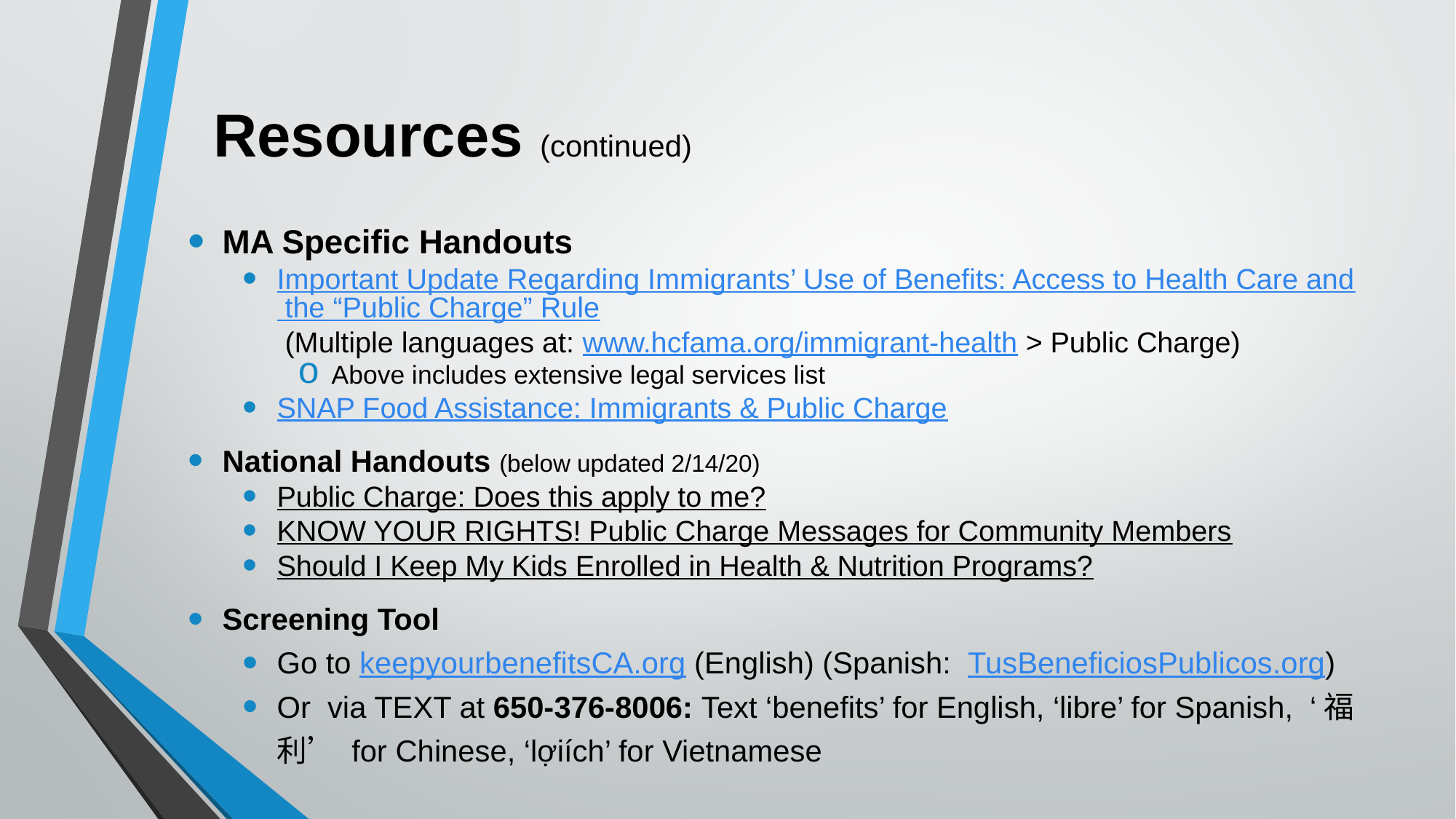

# Resources (continued)
MA Specific Handouts
Important Update Regarding Immigrants’ Use of Benefits: Access to Health Care and the “Public Charge” Rule (Multiple languages at: www.hcfama.org/immigrant-health > Public Charge)
Above includes extensive legal services list
SNAP Food Assistance: Immigrants & Public Charge
National Handouts (below updated 2/14/20)
Public Charge: Does this apply to me?
KNOW YOUR RIGHTS! Public Charge Messages for Community Members
Should I Keep My Kids Enrolled in Health & Nutrition Programs?
Screening Tool
Go to keepyourbenefitsCA.org (English) (Spanish:  TusBeneficiosPublicos.org)
Or  via TEXT at 650-376-8006: Text ‘benefits’ for English, ‘libre’ for Spanish,  ‘福利’ for Chinese, ‘lợiích’ for Vietnamese